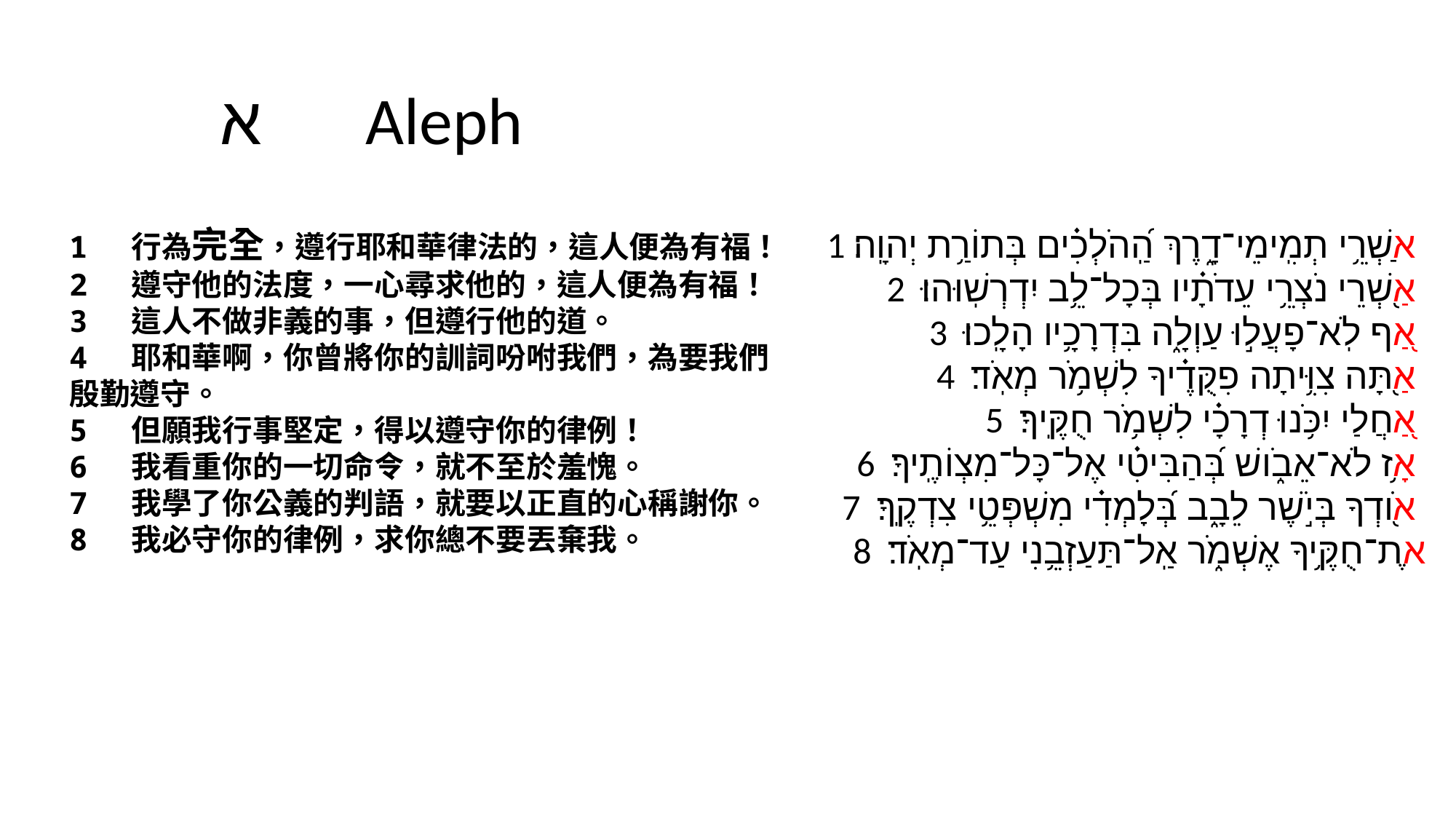

# א      Aleph
1  行為完全，遵行耶和華律法的，這人便為有福！
2  遵守他的法度，一心尋求他的，這人便為有福！
3  這人不做非義的事，但遵行他的道。
4  耶和華啊，你曾將你的訓詞吩咐我們，為要我們殷勤遵守。
5  但願我行事堅定，得以遵守你的律例！
6  我看重你的一切命令，就不至於羞愧。
7  我學了你公義的判語，就要以正直的心稱謝你。
8  我必守你的律例，求你總不要丟棄我。
​ 1 אַשְׁרֵ֥י תְמִֽימֵי־דָ֑רֶךְ הַֽ֝הֹלְכִ֗ים בְּתוֹרַ֥ת יְהוָֽה׃
2  אַ֭שְׁרֵי נֹצְרֵ֥י עֵדֹתָ֗יו בְּכָל־לֵ֥ב יִדְרְשֽׁוּהוּ׃
3  אַ֭ף לֹֽא־פָעֲל֣וּ עַוְלָ֑ה בִּדְרָכָ֥יו הָלָֽכוּ׃
4  אַ֭תָּה צִוִּ֥יתָה פִקֻּדֶ֗יךָ לִשְׁמֹ֥ר מְאֹֽד׃
5  אַ֭חֲלַי יִכֹּ֥נוּ דְרָכָ֗י לִשְׁמֹ֥ר חֻקֶּֽיךָ׃
6  אָ֥ז לֹא־אֵבֹ֑ושׁ בְּ֝הַבִּיטִ֗י אֶל־כָּל־מִצְוֹתֶֽיךָ׃
7  אֹ֭ודְךָ בְּיֹ֣שֶׁר לֵבָ֑ב בְּ֝לָמְדִ֗י מִשְׁפְּטֵ֥י צִדְקֶֽךָ׃
8  אֶת־חֻקֶּ֥יךָ אֶשְׁמֹ֑ר אַֽל־תַּעַזְבֵ֥נִי עַד־מְאֹֽד׃